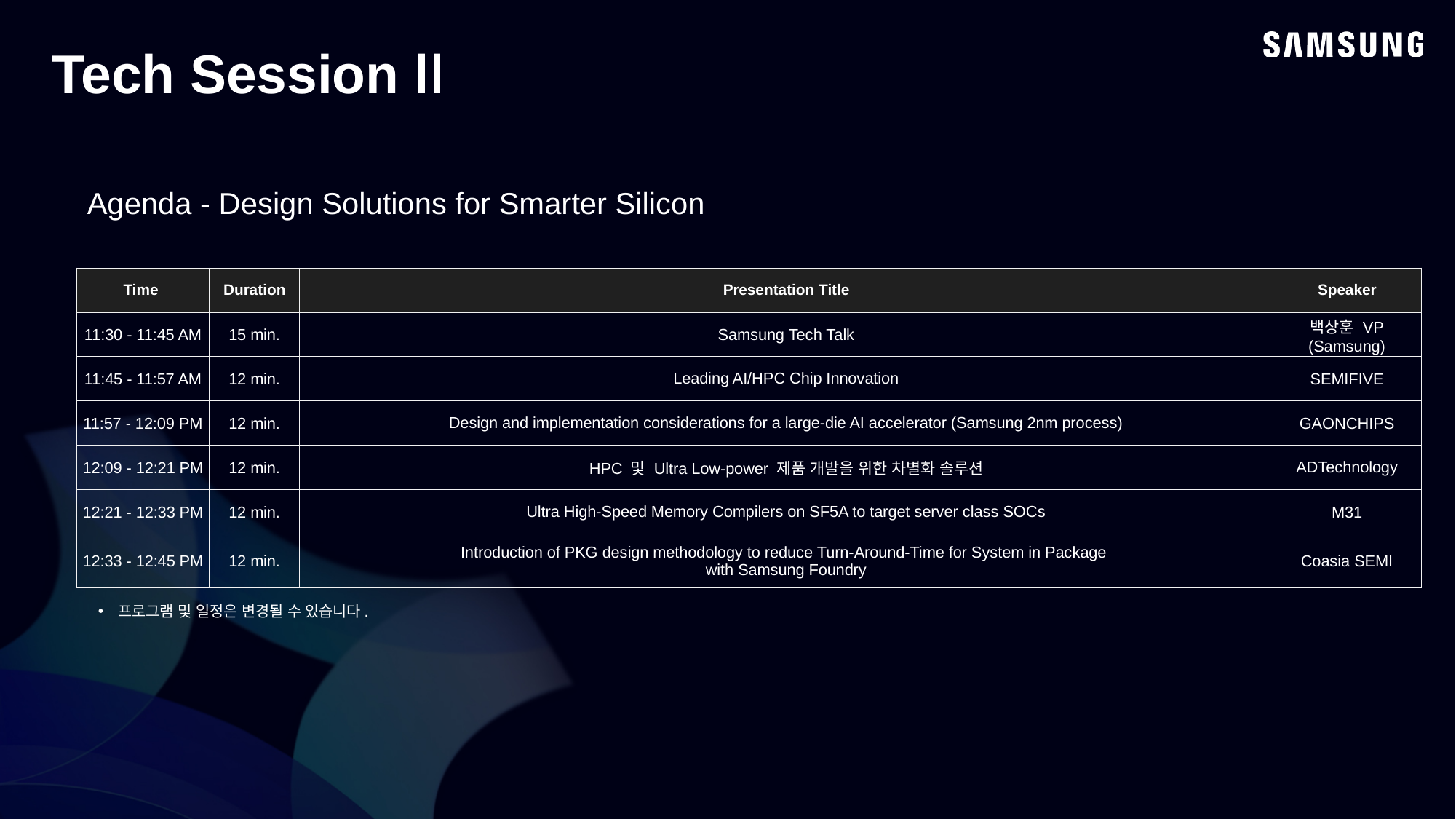

Tech Session ǀǀ
Agenda - Design Solutions for Smarter Silicon
| Time | Duration | Presentation Title | Speaker |
| --- | --- | --- | --- |
| 11:30 - 11:45 AM | 15 min. | Samsung Tech Talk | 백상훈 VP (Samsung) |
| 11:45 - 11:57 AM | 12 min. | Leading AI/HPC Chip Innovation | SEMIFIVE |
| 11:57 - 12:09 PM | 12 min. | Design and implementation considerations for a large-die AI accelerator (Samsung 2nm process) | GAONCHIPS |
| 12:09 - 12:21 PM | 12 min. | HPC 및 Ultra Low-power 제품 개발을 위한 차별화 솔루션 | ADTechnology |
| 12:21 - 12:33 PM | 12 min. | Ultra High-Speed Memory Compilers on SF5A to target server class SOCs | M31 |
| 12:33 - 12:45 PM | 12 min. | Introduction of PKG design methodology to reduce Turn-Around-Time for System in Package with Samsung Foundry | Coasia SEMI |
프로그램 및 일정은 변경될 수 있습니다.